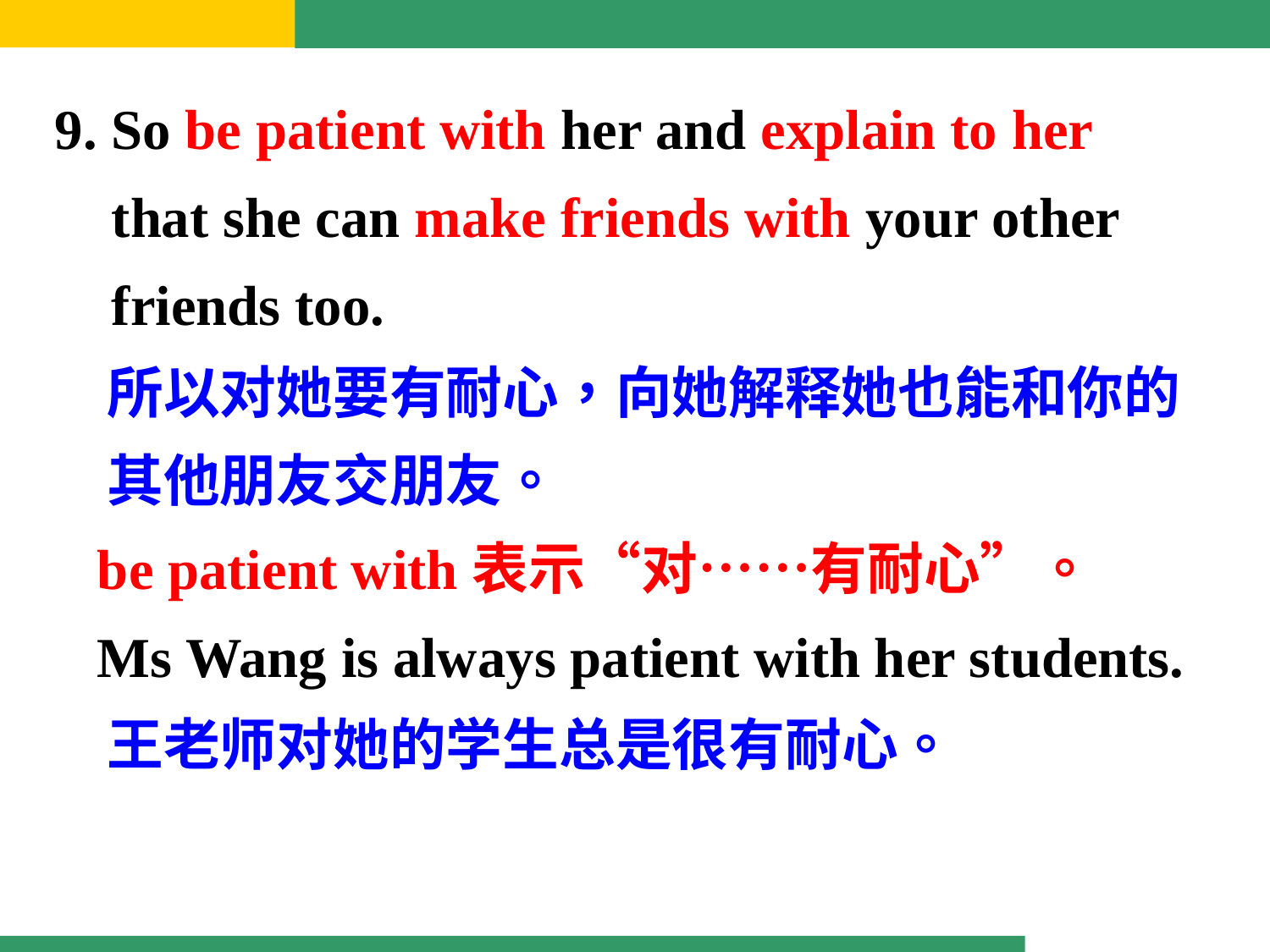

9. So be patient with her and explain to her
    that she can make friends with your other
    friends too.
   所以对她要有耐心，向她解释她也能和你的
   其他朋友交朋友。
   be patient with表示“对……有耐心”。
   Ms Wang is always patient with her students.
   王老师对她的学生总是很有耐心。